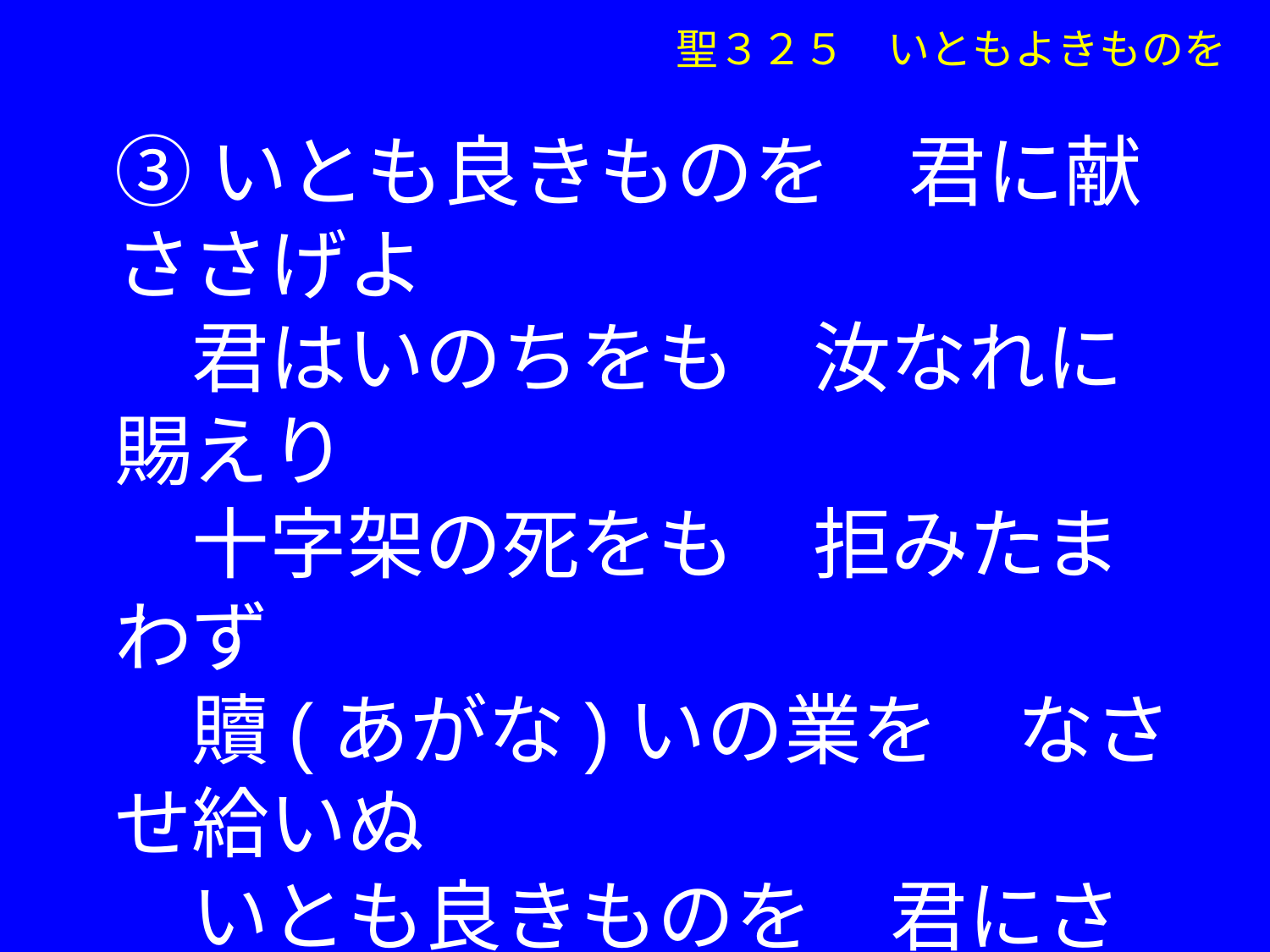

聖３２５　いともよきものを
③いとも良きものを　君に献ささげよ
　君はいのちをも　汝なれに賜えり
　十字架の死をも　拒みたまわず
　贖(あがな)いの業を　なさせ給いぬ
　いとも良きものを　君にささげよ
　熱き汝が心　若き力を